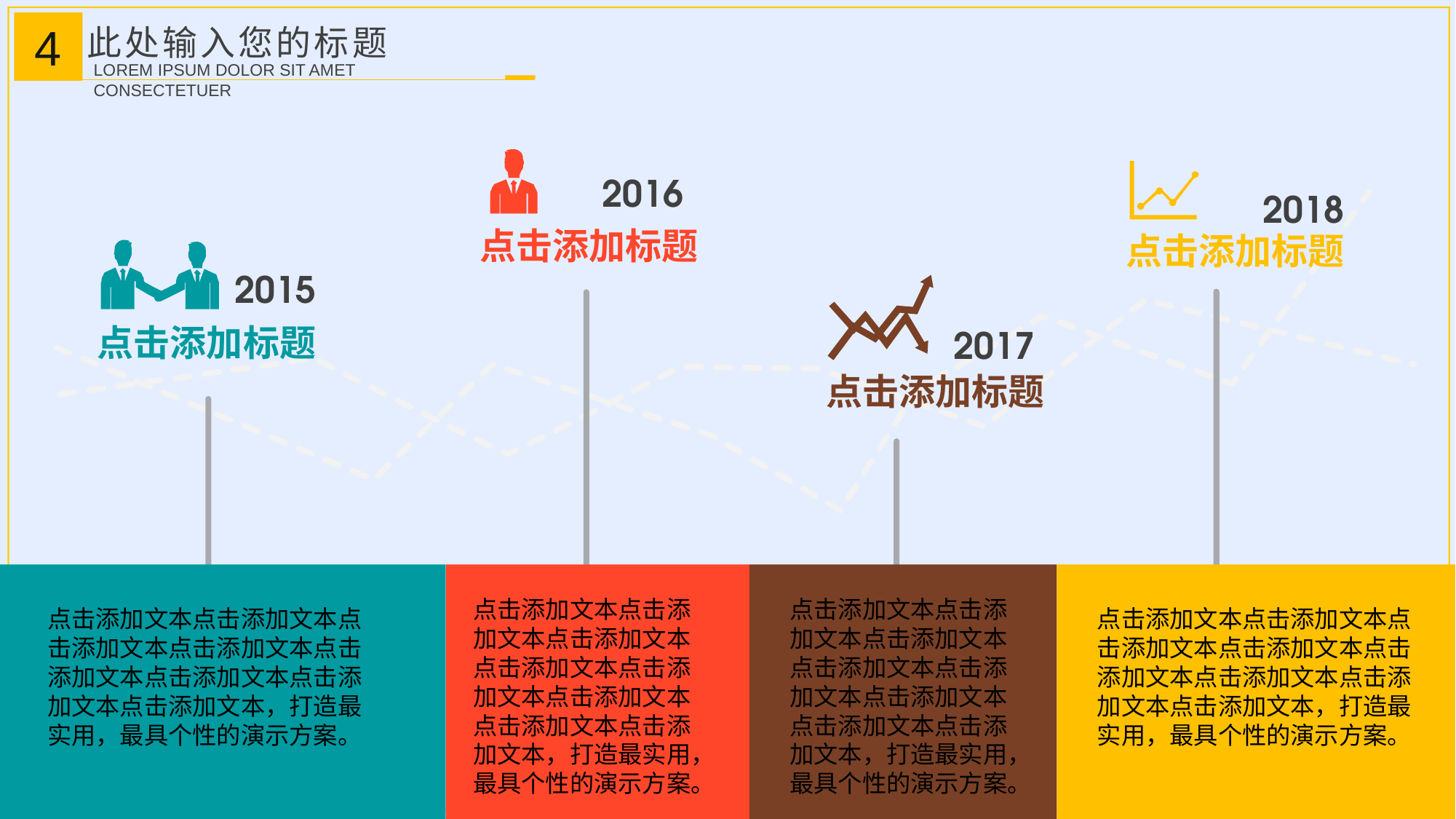

此处输入您的标题
4
LOREM IPSUM DOLOR SIT AMET CONSECTETUER

2016
2018

点击添加标题
点击添加标题

2015

点击添加标题
2017
点击添加标题

点击添加文本点击添加文本点击添加文本点击添加文本点击添加文本点击添加文本点击添加文本点击添加文本，打造最实用，最具个性的演示方案。
点击添加文本点击添加文本点击添加文本点击添加文本点击添加文本点击添加文本点击添加文本点击添加文本，打造最实用，最具个性的演示方案。
点击添加文本点击添加文本点击添加文本点击添加文本点击添加文本点击添加文本点击添加文本点击添加文本，打造最实用，最具个性的演示方案。
点击添加文本点击添加文本点击添加文本点击添加文本点击添加文本点击添加文本点击添加文本点击添加文本，打造最实用，最具个性的演示方案。